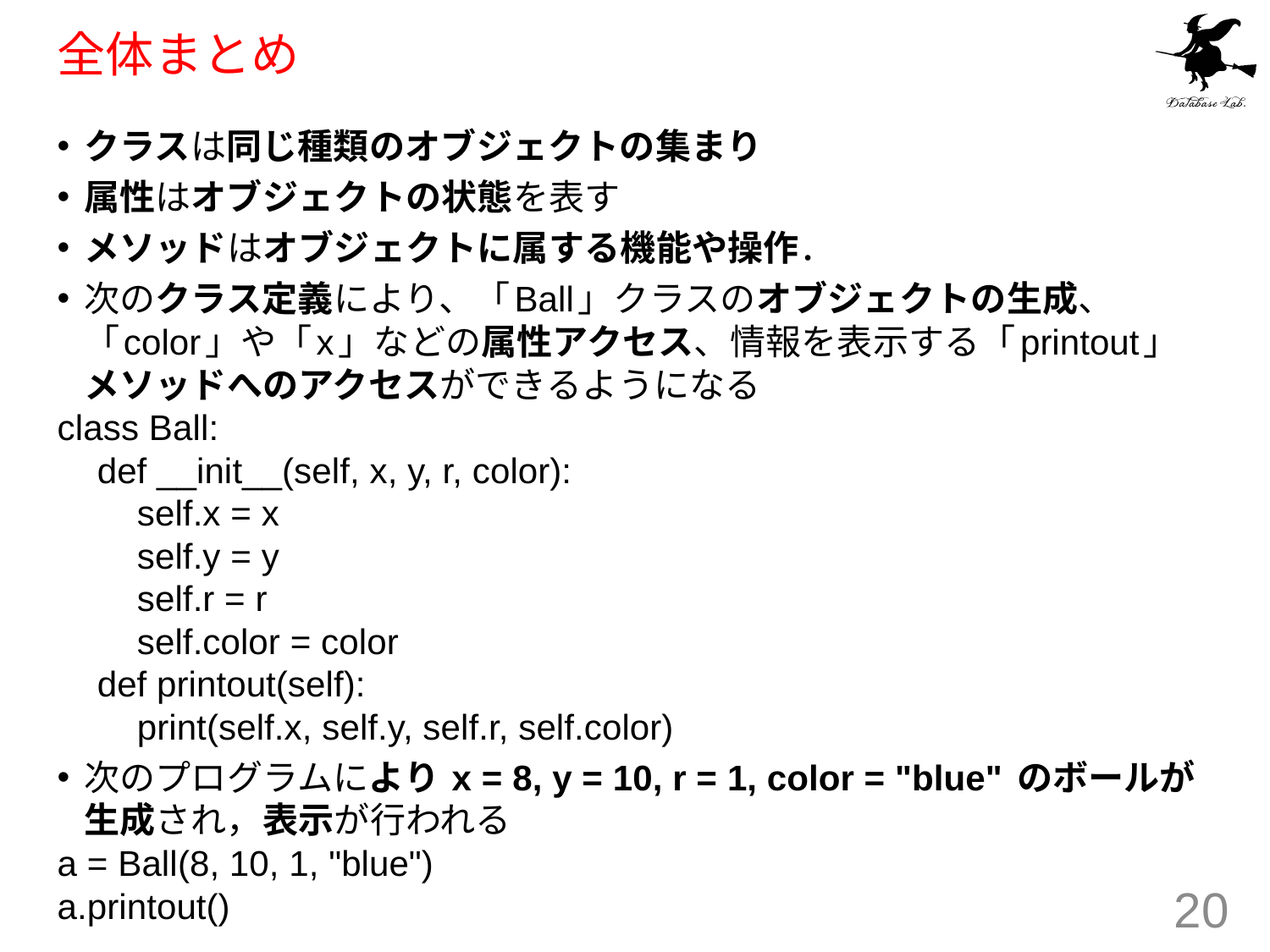

# 全体まとめ
クラスは同じ種類のオブジェクトの集まり
属性はオブジェクトの状態を表す
メソッドはオブジェクトに属する機能や操作．
次のクラス定義により、「Ball」クラスのオブジェクトの生成、「color」や「x」などの属性アクセス、情報を表示する「printout」メソッドへのアクセスができるようになる
class Ball:
    def __init__(self, x, y, r, color):
        self.x = x
        self.y = y
        self.r = r
        self.color = color
    def printout(self):
        print(self.x, self.y, self.r, self.color)
次のプログラムにより x = 8, y = 10, r = 1, color = "blue" のボールが生成され，表示が行われる
a = Ball(8, 10, 1, "blue")
a.printout()

20